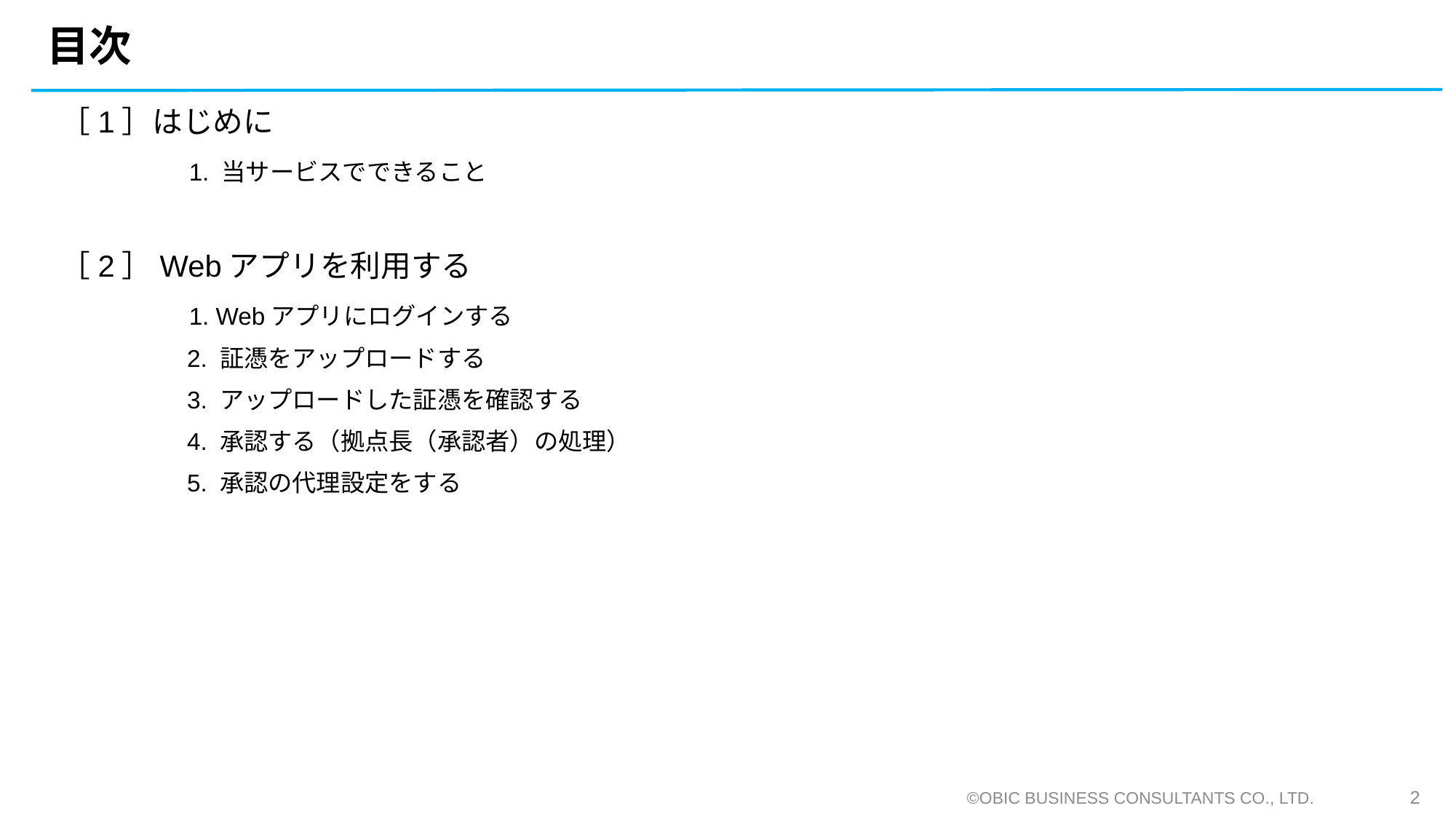

# 目次
［1］はじめに
　　　　1. 当サービスでできること

［2］Webアプリを利用する
　　　　1. Webアプリにログインする
　　　　　2. 証憑をアップロードする
　　　　　3. アップロードした証憑を確認する
　　　　　4. 承認する（拠点長（承認者）の処理）
　　　　　5. 承認の代理設定をする

©OBIC BUSINESS CONSULTANTS CO., LTD.
2